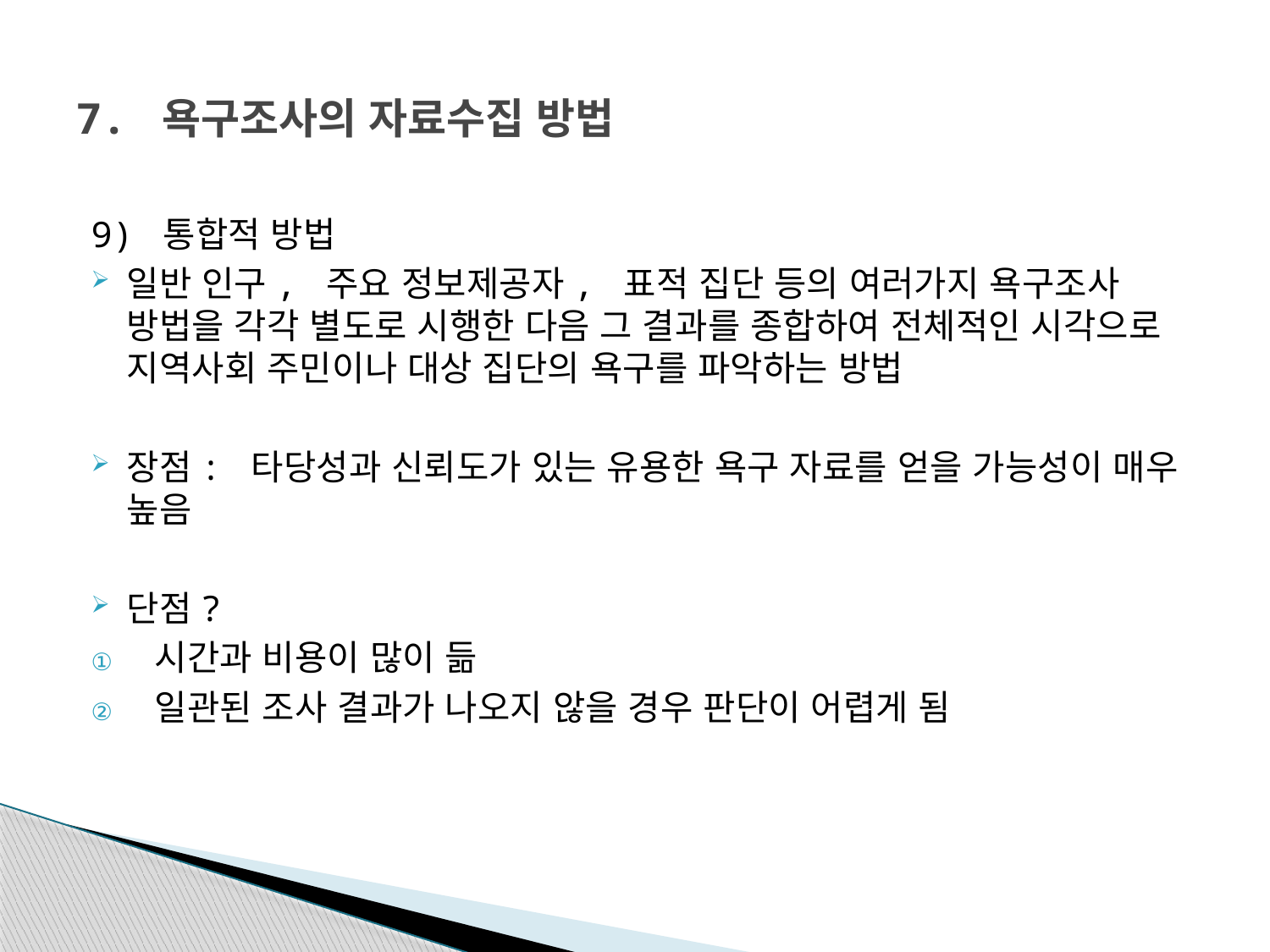

# 7. 욕구조사의 자료수집 방법
9) 통합적 방법
일반 인구, 주요 정보제공자, 표적 집단 등의 여러가지 욕구조사 방법을 각각 별도로 시행한 다음 그 결과를 종합하여 전체적인 시각으로 지역사회 주민이나 대상 집단의 욕구를 파악하는 방법

장점: 타당성과 신뢰도가 있는 유용한 욕구 자료를 얻을 가능성이 매우 높음

단점?
시간과 비용이 많이 듦
일관된 조사 결과가 나오지 않을 경우 판단이 어렵게 됨